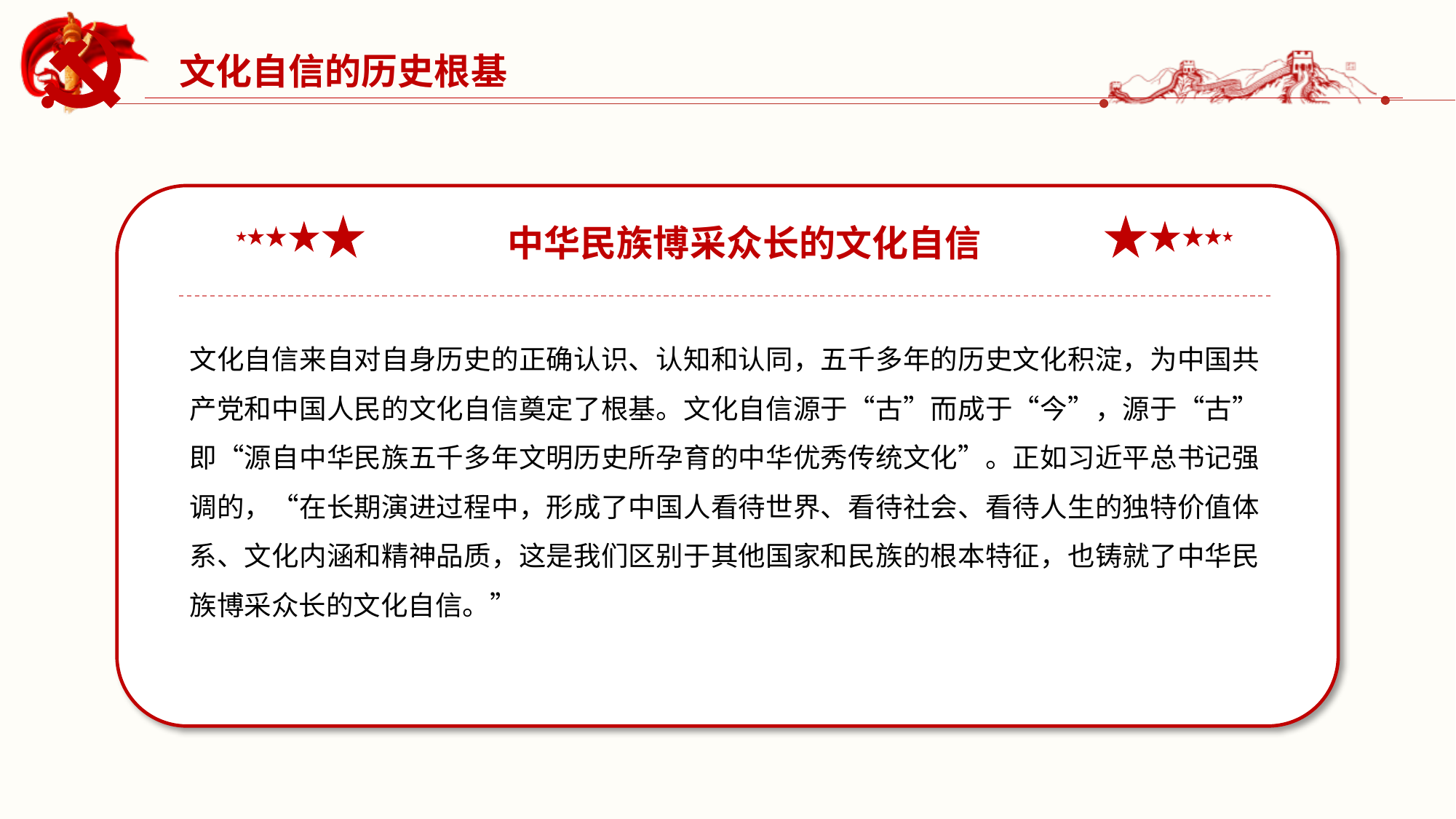

文化自信的历史根基

中华民族博采众长的文化自信
文化自信来自对自身历史的正确认识、认知和认同，五千多年的历史文化积淀，为中国共产党和中国人民的文化自信奠定了根基。文化自信源于“古”而成于“今”，源于“古”即“源自中华民族五千多年文明历史所孕育的中华优秀传统文化”。正如习近平总书记强调的，“在长期演进过程中，形成了中国人看待世界、看待社会、看待人生的独特价值体系、文化内涵和精神品质，这是我们区别于其他国家和民族的根本特征，也铸就了中华民族博采众长的文化自信。”